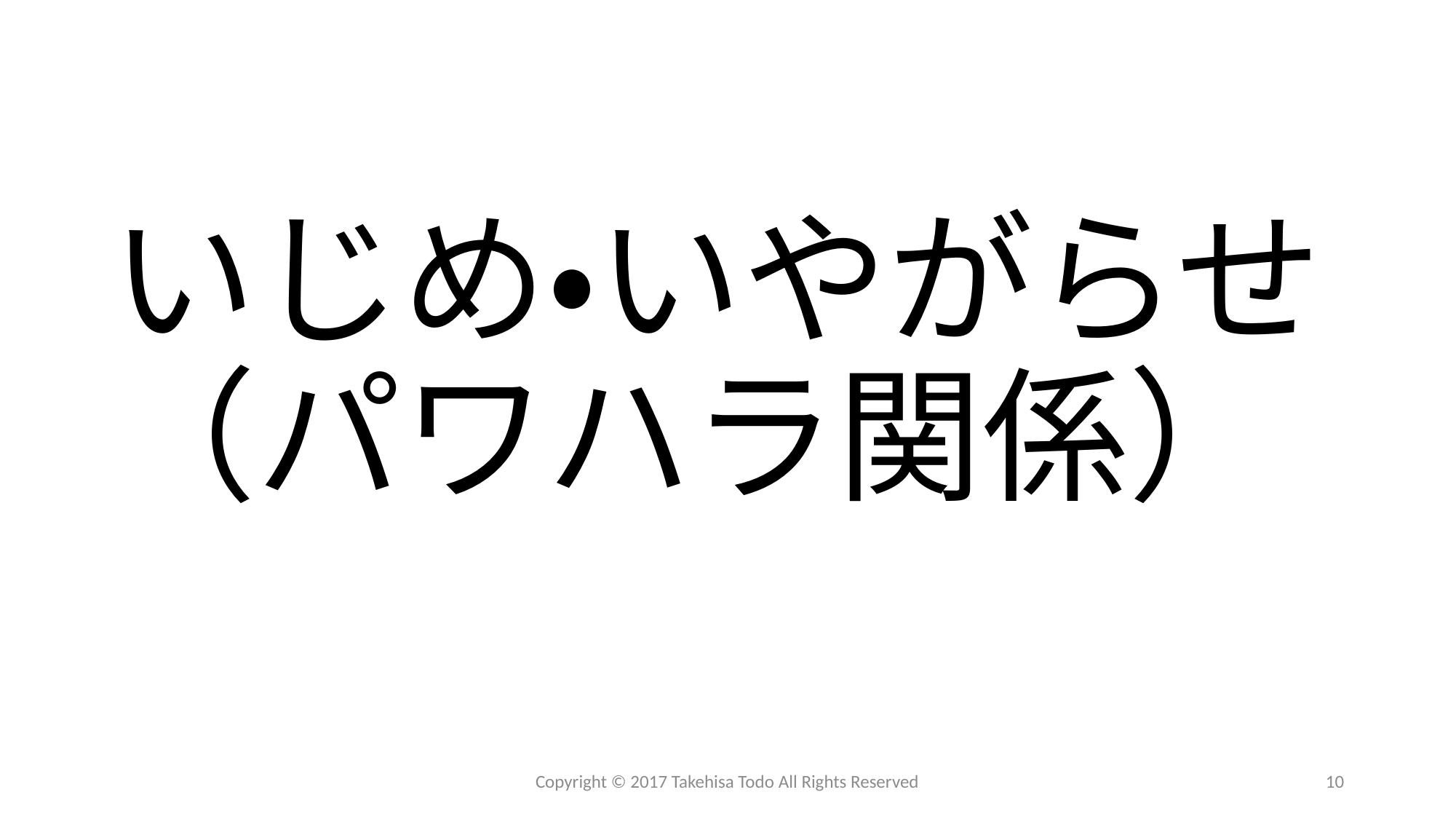

# いじめ・いやがらせ （パワハラ関係）
Copyright © 2017 Takehisa Todo All Rights Reserved
10